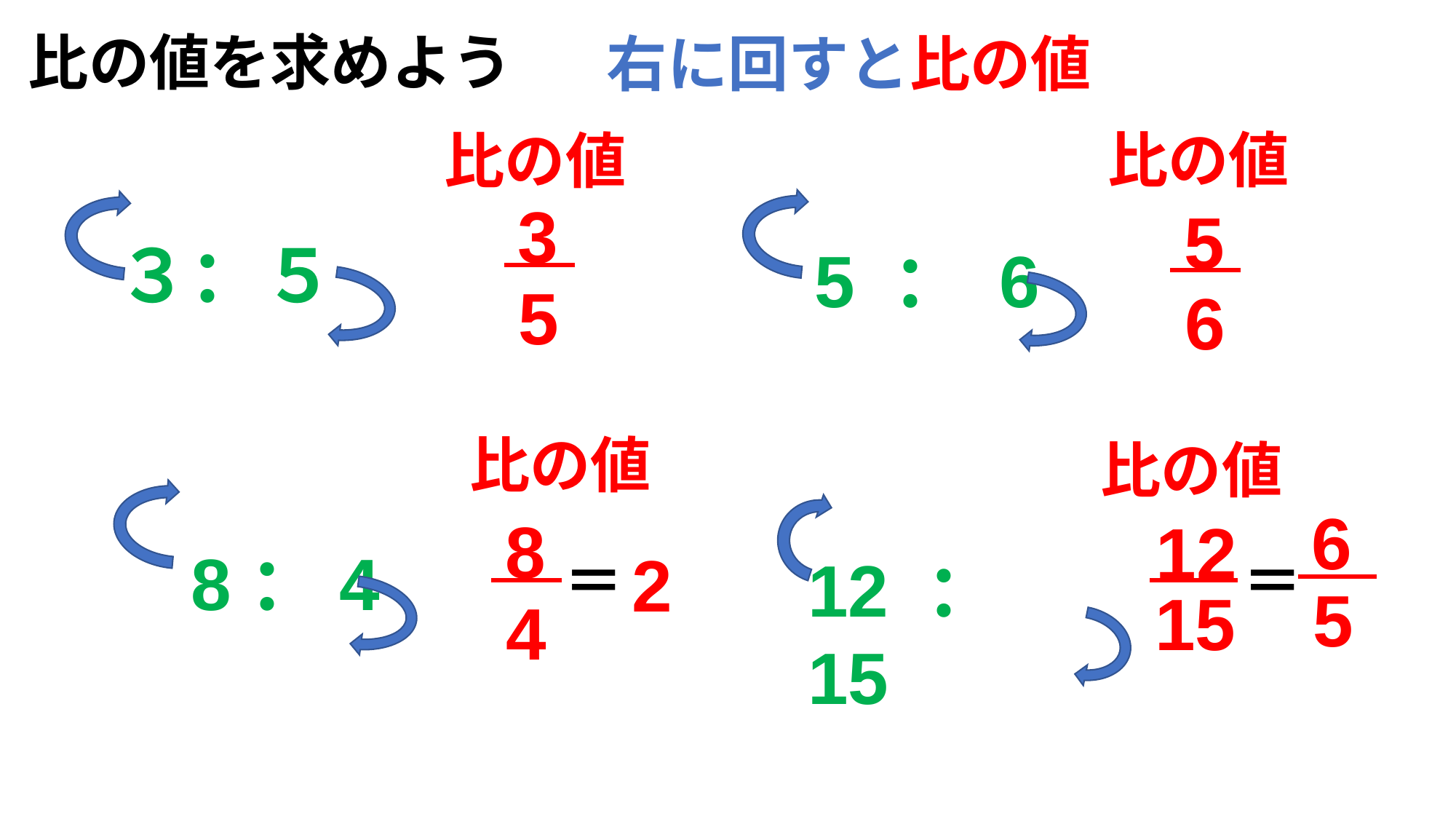

比の値を求めよう
右に回すと比の値
比の値
比の値
 3
 5
 5
 6

３：５
5 ： 6

比の値
比の値

 8
 4
6
5

12
15
8：4
2
＝
＝
12 ： 15